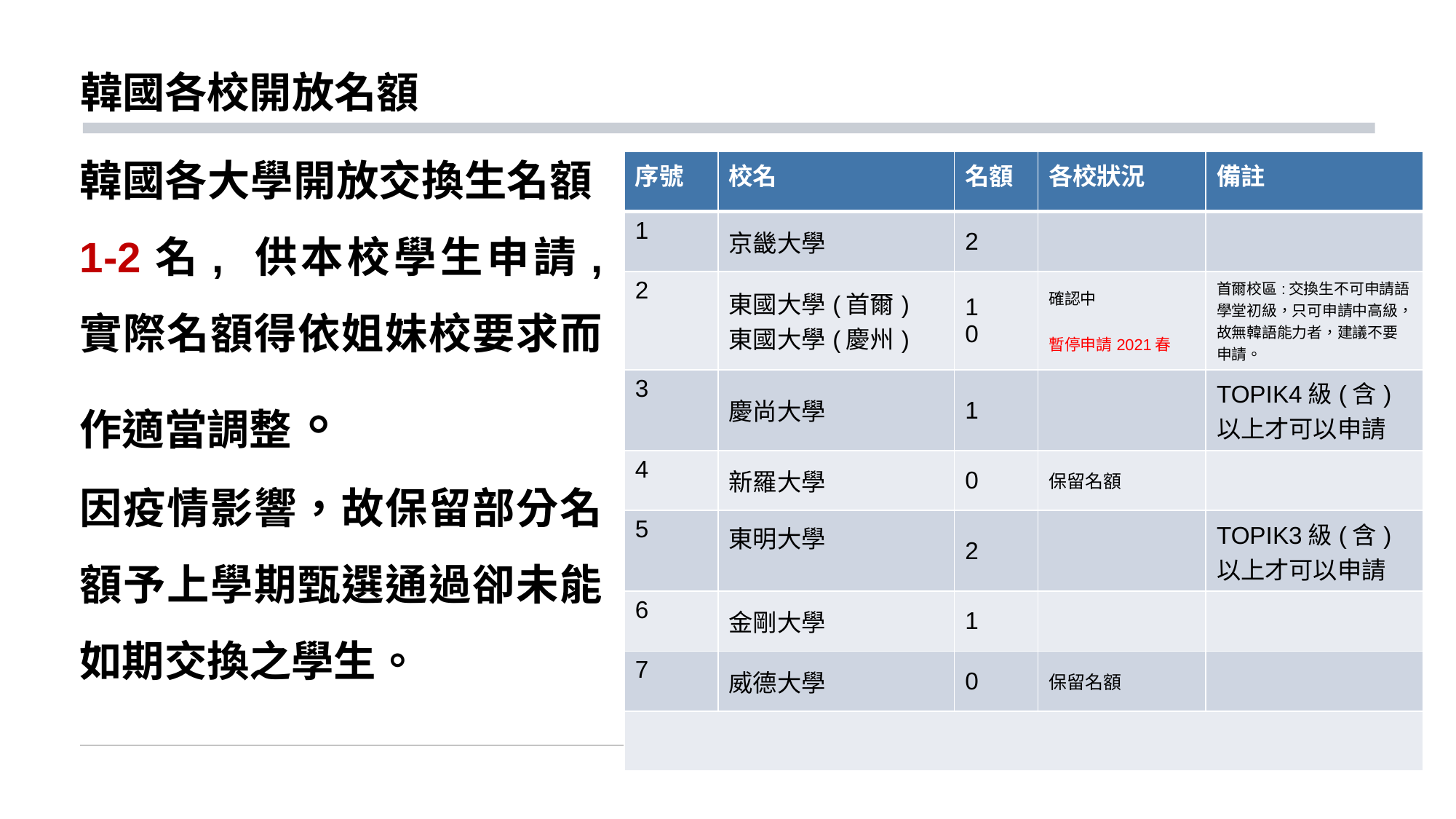

# 韓國各校開放名額
韓國各大學開放交換生名額1-2名, 供本校學生申請, 實際名額得依姐妹校要求而作適當調整。
因疫情影響，故保留部分名額予上學期甄選通過卻未能如期交換之學生。
| 序號 | 校名 | 名額 | 各校狀況 | 備註 |
| --- | --- | --- | --- | --- |
| 1 | 京畿大學 | 2 |  |  |
| 2 | 東國大學(首爾) 東國大學(慶州) | 1 0 | 確認中 暫停申請2021春 | 首爾校區:交換生不可申請語學堂初級，只可申請中高級，故無韓語能力者，建議不要申請。 |
| 3 | 慶尚大學 | 1 |  | TOPIK4級(含)以上才可以申請 |
| 4 | 新羅大學 | 0 | 保留名額 |  |
| 5 | 東明大學 | 2 |  | TOPIK3級(含)以上才可以申請 |
| 6 | 金剛大學 | 1 |  |  |
| 7 | 威德大學 | 0 | 保留名額 |  |
|  |  |  |  |  |
8